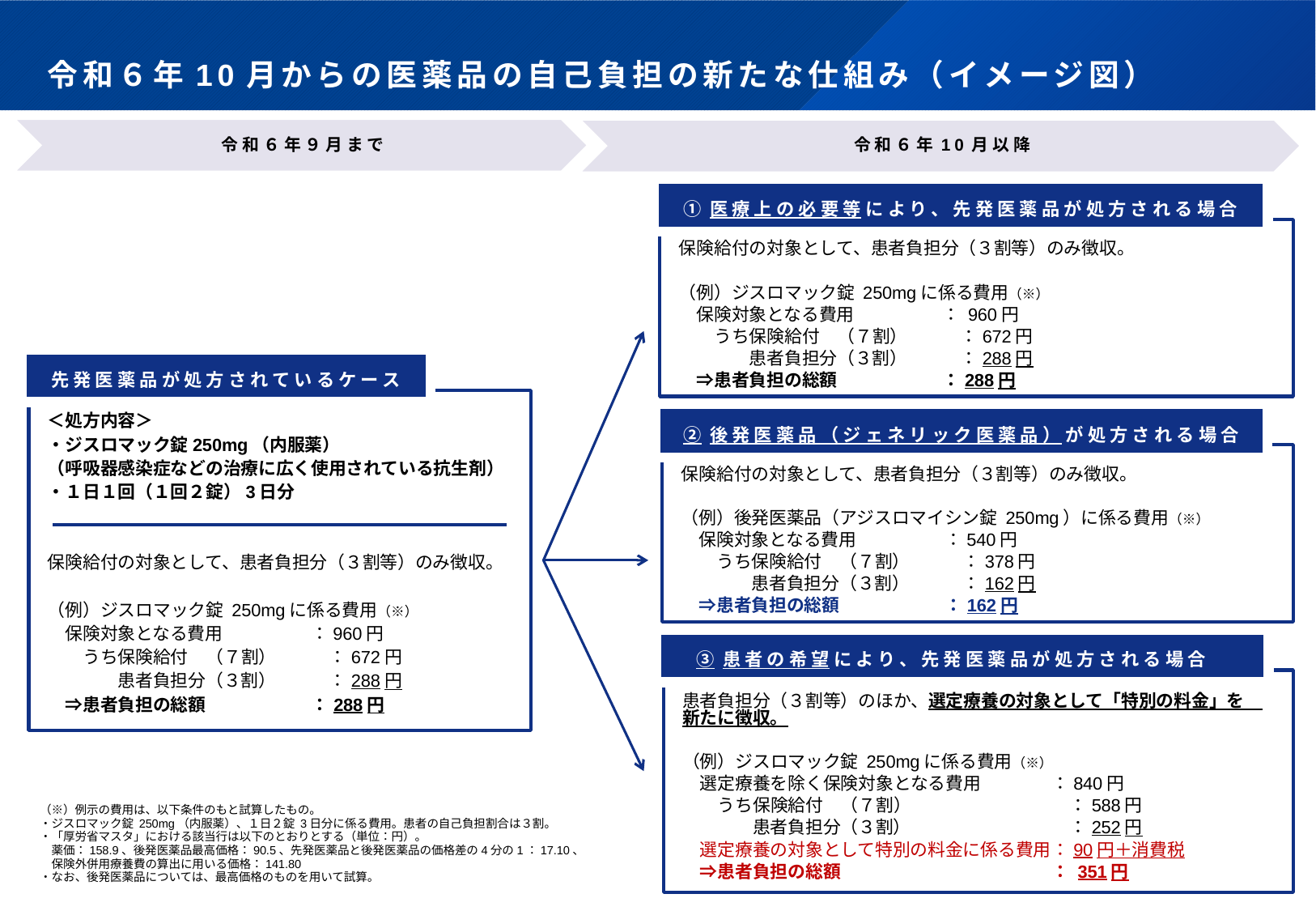

# 令和６年10月からの医薬品の自己負担の新たな仕組み（イメージ図）

令和６年９月まで

令和６年10月以降
①医療上の必要等により、先発医薬品が処方される場合
保険給付の対象として、患者負担分（３割等）のみ徴収。

（例）ジスロマック錠 250mgに係る費用（※）
　保険対象となる費用　　　　　： 960円
　　うち保険給付　（７割）　　　：672円
　　　　患者負担分（３割）　　　：288円
　⇒患者負担の総額　　　　　　：288円

先発医薬品が処方されているケース
＜処方内容＞
・ジスロマック錠250mg（内服薬）
（呼吸器感染症などの治療に広く使用されている抗生剤）
・１日１回（１回２錠）3日分

保険給付の対象として、患者負担分（３割等）のみ徴収。

（例）ジスロマック錠 250mgに係る費用（※）
　保険対象となる費用　　　　　：960円
　　うち保険給付　（７割）　　　：672円
　　　　患者負担分（３割）　　　：288円
　⇒患者負担の総額　　　　　　：288円

②後発医薬品（ジェネリック医薬品）が処方される場合
保険給付の対象として、患者負担分（３割等）のみ徴収。

（例）後発医薬品（アジスロマイシン錠 250mg）に係る費用（※）
　保険対象となる費用　　　　　：540円
　　うち保険給付　（７割）　　　：378円
　　　　患者負担分（３割）　　　：162円
　⇒患者負担の総額　　　　　　：162円

③患者の希望により、先発医薬品が処方される場合
患者負担分（３割等）のほか、選定療養の対象として「特別の料金」を　新たに徴収。

（例）ジスロマック錠 250mgに係る費用（※）
　選定療養を除く保険対象となる費用　　　　：840円
　　うち保険給付　（７割）　　　　　　　　　：588円
　　　　患者負担分（３割）　　　　　　　　　：252円
　選定療養の対象として特別の料金に係る費用：90円＋消費税
　⇒患者負担の総額　　　　　　　　　　　　： 351円

（※）例示の費用は、以下条件のもと試算したもの。
・ジスロマック錠 250mg（内服薬）、１日２錠 3日分に係る費用。患者の自己負担割合は３割。
・「厚労省マスタ」における該当行は以下のとおりとする（単位：円）。
　薬価：158.9、後発医薬品最高価格：90.5、先発医薬品と後発医薬品の価格差の4分の1：17.10、
　保険外併用療養費の算出に用いる価格：141.80
・なお、後発医薬品については、最高価格のものを用いて試算。